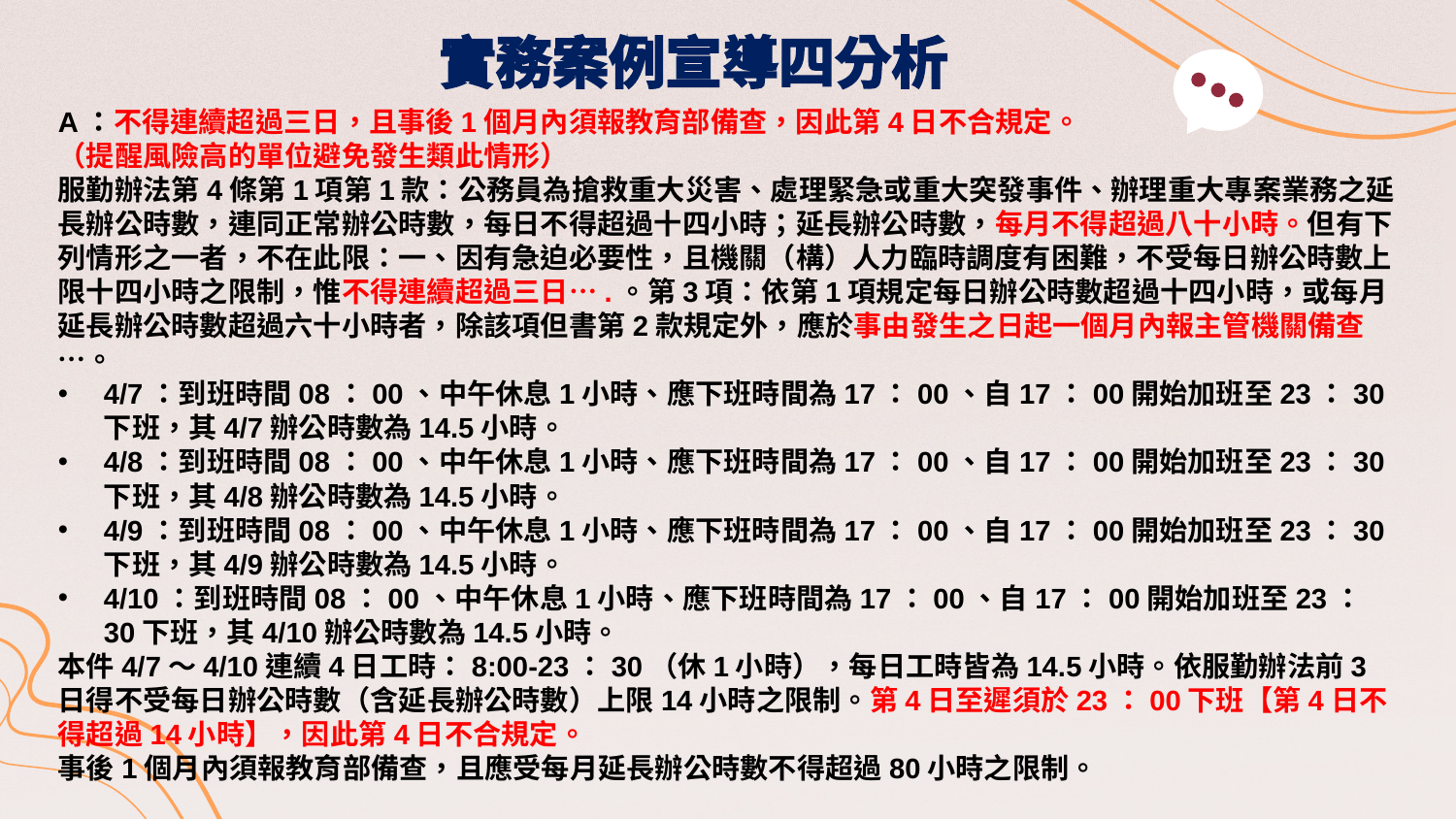

實務案例宣導四分析

A：不得連續超過三日，且事後1個月內須報教育部備查，因此第4日不合規定。
（提醒風險高的單位避免發生類此情形）
服勤辦法第4條第1項第1款：公務員為搶救重大災害、處理緊急或重大突發事件、辦理重大專案業務之延長辦公時數，連同正常辦公時數，每日不得超過十四小時；延長辦公時數，每月不得超過八十小時。但有下列情形之一者，不在此限：一、因有急迫必要性，且機關（構）人力臨時調度有困難，不受每日辦公時數上限十四小時之限制，惟不得連續超過三日….。第3項：依第1項規定每日辦公時數超過十四小時，或每月延長辦公時數超過六十小時者，除該項但書第2款規定外，應於事由發生之日起一個月內報主管機關備查…。
4/7：到班時間08：00、中午休息1小時、應下班時間為17：00、自17：00開始加班至23：30下班，其4/7辦公時數為14.5小時。
4/8：到班時間08：00、中午休息1小時、應下班時間為17：00、自17：00開始加班至23：30下班，其4/8辦公時數為14.5小時。
4/9：到班時間08：00、中午休息1小時、應下班時間為17：00、自17：00開始加班至23：30下班，其4/9辦公時數為14.5小時。
4/10：到班時間08：00、中午休息1小時、應下班時間為17：00、自17：00開始加班至23：30下班，其4/10辦公時數為14.5小時。
本件4/7～4/10連續4日工時：8:00-23：30（休1小時），每日工時皆為14.5小時。依服勤辦法前3日得不受每日辦公時數（含延長辦公時數）上限14小時之限制。第4日至遲須於23：00下班【第4日不得超過14小時】，因此第4日不合規定。
事後1個月內須報教育部備查，且應受每月延長辦公時數不得超過80小時之限制。